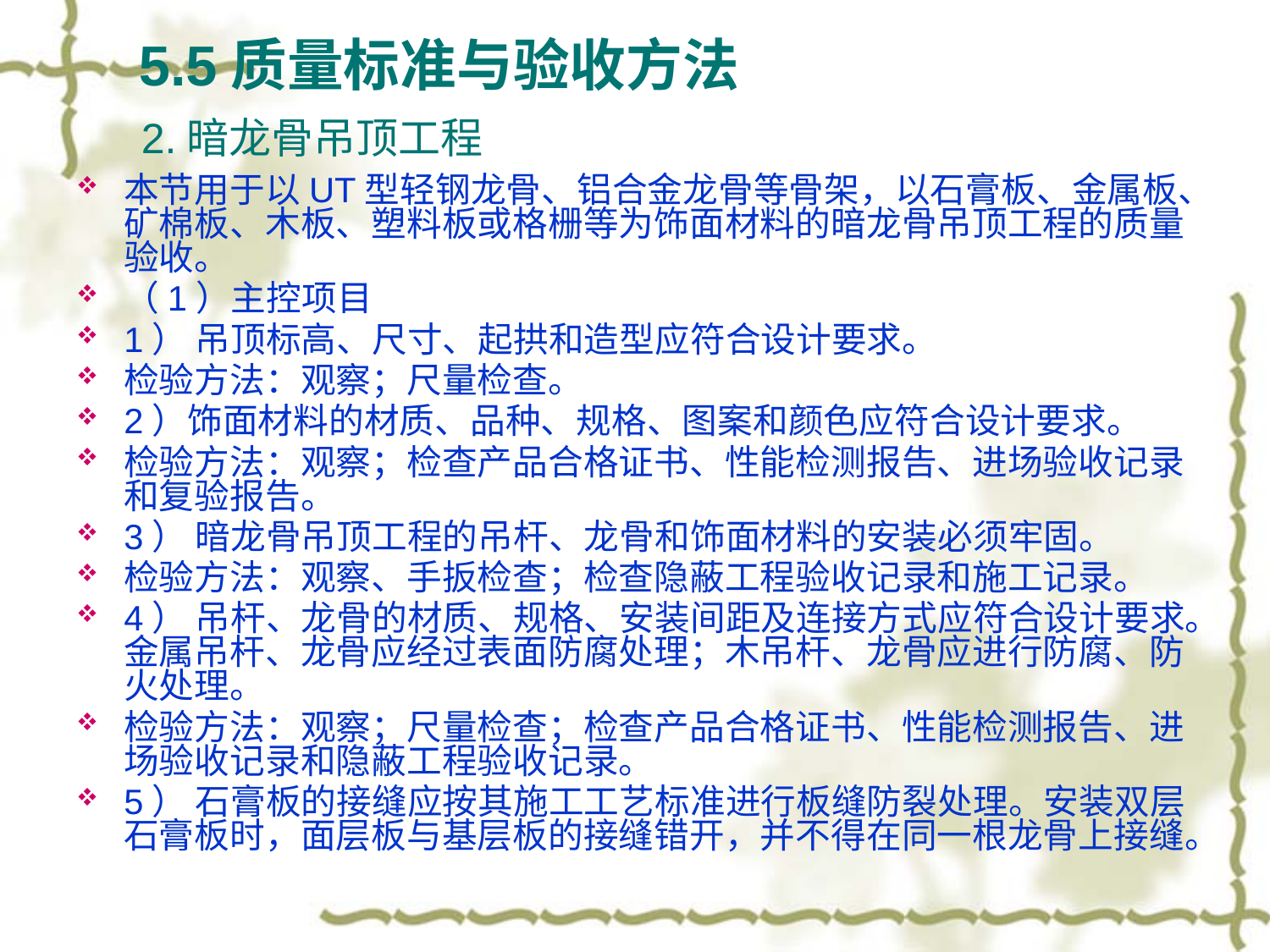

# 5.5质量标准与验收方法 2.暗龙骨吊顶工程
本节用于以UT型轻钢龙骨、铝合金龙骨等骨架，以石膏板、金属板、矿棉板、木板、塑料板或格栅等为饰面材料的暗龙骨吊顶工程的质量验收。
（1）主控项目
1） 吊顶标高、尺寸、起拱和造型应符合设计要求。
检验方法：观察；尺量检查。
2）饰面材料的材质、品种、规格、图案和颜色应符合设计要求。
检验方法：观察；检查产品合格证书、性能检测报告、进场验收记录和复验报告。
3） 暗龙骨吊顶工程的吊杆、龙骨和饰面材料的安装必须牢固。
检验方法：观察、手扳检查；检查隐蔽工程验收记录和施工记录。
4） 吊杆、龙骨的材质、规格、安装间距及连接方式应符合设计要求。金属吊杆、龙骨应经过表面防腐处理；木吊杆、龙骨应进行防腐、防火处理。
检验方法：观察；尺量检查；检查产品合格证书、性能检测报告、进场验收记录和隐蔽工程验收记录。
5） 石膏板的接缝应按其施工工艺标准进行板缝防裂处理。安装双层石膏板时，面层板与基层板的接缝错开，并不得在同一根龙骨上接缝。